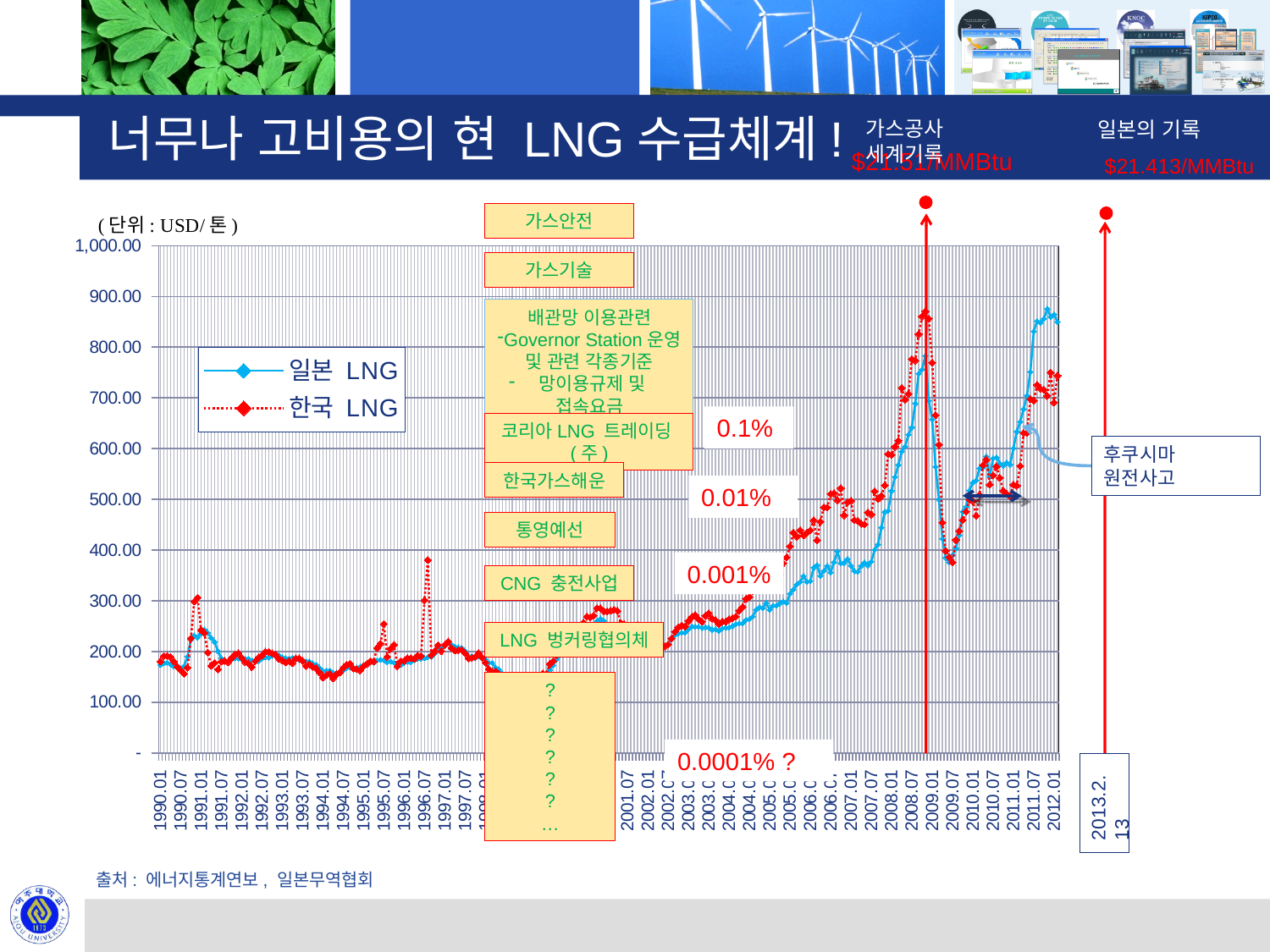

# 너무나 고비용의 현 LNG수급체계!
가스공사 세계기록
일본의 기록
$21.51/MMBtu
$21.413/MMBtu

### Chart

| Category | 일본 LNG | 한국 LNG |
|---|---|---|
| 1990.01 | 173.55 | 180.2522135766038 |
| 1990.02 | 177.39000000000001 | 190.8914613398689 |
| 1990.03 | 178.23 | 191.25392952797944 |
| 1990.04 | 174.76 | 189.06278107573368 |
| 1990.05 | 170.76999999999998 | 180.28978963814788 |
| 1990.06 | 170.42000000000004 | 170.11649176855602 |
| 1990.07 | 166.48000000000027 | 162.71135984758274 |
| 1990.08 | 171.39000000000001 | 156.42227369857602 |
| 1990.09 | 190.12 | 168.3072187273492 |
| 1990.1 | 223.73 | 225.90834505391555 |
| 1990.11 | 231.64 | 298.604501521509 |
| 1990.12 | 227.53 | 306.0227501285002 |
| 1991.01 | 234.88000000000062 | 242.20113180853627 |
| 1991.02 | 243.31 | 236.65241942848144 |
| 1991.03 | 237.02 | 197.83613995288493 |
| 1991.04 | 226.95000000000007 | 171.79039494331116 |
| 1991.05 | 218.81 | 177.58360712280052 |
| 1991.06 | 200.81 | 164.74557707764671 |
| 1991.07 | 187.16 | 180.1552720761072 |
| 1991.08 | 179.99 | 181.6052900128003 |
| 1991.09 | 181.52 | 178.6898328979704 |
| 1991.1 | 184.37 | 187.02075350506098 |
| 1991.11 | 186.41 | 193.54152918093197 |
| 1991.12 | 186.10999999999999 | 196.8379023920716 |
| 1992.01 | 185.94 | 187.8213506517284 |
| 1992.02 | 186.09 | 179.15131748750676 |
| 1992.03 | 185.76999999999998 | 176.58052373375114 |
| 1992.04 | 182.68 | 169.32693577497028 |
| 1992.05 | 179.87 | 180.99539433753523 |
| 1992.06 | 180.76 | 188.22950514449352 |
| 1992.07 | 186.46 | 191.96404876063764 |
| 1992.08 | 188.76999999999998 | 199.60865912579212 |
| 1992.09 | 188.17 | 199.2931605503561 |
| 1992.1 | 191.6 | 196.400348696287 |
| 1992.11 | 194.1 | 193.84454352993995 |
| 1992.12 | 192.23999999999998 | 185.51316717611016 |
| 1993.01 | 188.54 | 182.50563432769604 |
| 1993.02 | 187.25 | 178.5524691173937 |
| 1993.03 | 185.82000000000062 | 181.22690288739724 |
| 1993.04 | 187.75 | 176.95622643277162 |
| 1993.05 | 185.17 | 186.67661733378182 |
| 1993.06 | 182.86 | 186.71483028031588 |
| 1993.07 | 183.29 | 181.60939155414204 |
| 1993.08 | 180.64 | 171.5949741524809 |
| 1993.09 | 180.29 | 174.93364476058966 |
| 1993.1 | 176.38000000000062 | 169.66139725923207 |
| 1993.11 | 174.18 | 167.13100558535493 |
| 1993.12 | 167.99 | 158.82768524141986 |
| 1994.01 | 161.63 | 148.65783541287874 |
| 1994.02 | 162.3 | 153.40107525845085 |
| 1994.03 | 162.59 | 156.25167021196995 |
| 1994.04 | 158.38000000000062 | 147.02067963222754 |
| 1994.05 | 158.1 | 155.11195712067325 |
| 1994.06 | 159.96 | 158.53035386317913 |
| 1994.07 | 162.4 | 167.8227004597768 |
| 1994.08 | 167.66 | 173.57701607890004 |
| 1994.09 | 169.03 | 176.04024351040746 |
| 1994.1 | 168.26 | 166.44741227972713 |
| 1994.11 | 168.22 | 165.31923913192117 |
| 1994.12 | 169.99 | 162.32822374248184 |
| 1995.01 | 173.23999999999998 | 171.1176499462773 |
| 1995.02 | 175.73999999999998 | 175.4209422302858 |
| 1995.03 | 178.87 | 180.79206080109066 |
| 1995.04 | 178.1 | 180.56366822429786 |
| 1995.05 | 182.23999999999998 | 206.72906905365699 |
| 1995.06 | 183.75 | 215.33603494720796 |
| 1995.07 | 183.1 | 254.12065072929423 |
| 1995.08 | 178.86 | 189.3554280385846 |
| 1995.09 | 180.43 | 205.26245503128595 |
| 1995.1 | 178.33 | 213.2591507679982 |
| 1995.11 | 176.12 | 170.9371564230047 |
| 1995.12 | 173.8 | 181.01333190110745 |
| 1996.01 | 177.26 | 181.45503550871393 |
| 1996.02 | 179.58 | 186.77554159197672 |
| 1996.03 | 179.2 | 186.9203151131463 |
| 1996.04 | 183.3 | 185.31591694097187 |
| 1996.05 | 185.69 | 191.9727330508569 |
| 1996.06 | 186.02 | 190.63419018382058 |
| 1996.07 | 186.75 | 301.09810024957915 |
| 1996.08 | 189.22 | 380.26652217943405 |
| 1996.09 | 189.78 | 192.51826555781423 |
| 1996.1 | 196.07 | 200.25492943277825 |
| 1996.11 | 207.04 | 212.47190618591122 |
| 1996.12 | 207.86 | 200.57930467440482 |
| 1997.01 | 210.60999999999999 | 213.06682804369382 |
| 1997.02 | 218.59 | 219.62157796408778 |
| 1997.03 | 213.59 | 206.84628706966254 |
| 1997.04 | 209.5 | 202.25637526521595 |
| 1997.05 | 208.07 | 202.45101462047577 |
| 1997.06 | 207.09 | 202.98641303944677 |
| 1997.07 | 201.01 | 196.3984536082507 |
| 1997.08 | 191.49 | 186.6543311785826 |
| 1997.09 | 190.98000000000027 | 187.74712199648118 |
| 1997.1 | 187.55 | 189.50189371070059 |
| 1997.11 | 190.14 | 196.6913562729127 |
| 1997.12 | 189.42000000000004 | 188.00978056387072 |
| 1998.01 | 184.52 | 178.07747773899587 |
| 1998.02 | 177.4 | 165.4901598847988 |
| 1998.03 | 177.91 | 159.84830563211517 |
| 1998.04 | 168.26999999999998 | 160.835237564804 |
| 1998.05 | 164.70999999999998 | 155.2181124076903 |
| 1998.06 | 156.70999999999998 | 151.60373313790518 |
| 1998.07 | 146.4 | 140.6501499429559 |
| 1998.08 | 144.0 | 143.48453437249128 |
| 1998.09 | 141.62 | 135.71735679466352 |
| 1998.1 | 142.3 | 142.7875776028347 |
| 1998.11 | 143.53 | 143.69309363150694 |
| 1998.12 | 140.39000000000001 | 138.77310411572958 |
| 1999.01 | 143.08 | 132.9642972956126 |
| 1999.02 | 143.42 | 135.5894059062148 |
| 1999.03 | 143.23999999999998 | 128.9307379349648 |
| 1999.04 | 142.6 | 134.92711504202543 |
| 1999.05 | 148.7 | 147.98992684381403 |
| 1999.06 | 150.92 | 156.58915911663186 |
| 1999.07 | 153.98 | 154.98228877275042 |
| 1999.08 | 163.56 | 174.96026271536488 |
| 1999.09 | 172.65 | 181.0422955086943 |
| 1999.1 | 184.23999999999998 | 193.06922150788682 |
| 1999.11 | 192.56 | 197.31353328663278 |
| 1999.12 | 203.12 | 207.93756993510812 |
| 2000.01 | 214.46 | 215.37465500435448 |
| 2000.02 | 221.73 | 227.72275297946732 |
| 2000.03 | 229.95000000000007 | 241.90482879235552 |
| 2000.04 | 239.4 | 247.0586454530529 |
| 2000.05 | 234.0 | 246.19477772991502 |
| 2000.06 | 244.70999999999998 | 256.8689086529023 |
| 2000.07 | 250.98000000000027 | 269.0614482836383 |
| 2000.08 | 249.89000000000001 | 267.3394144076282 |
| 2000.09 | 252.8 | 270.8691640375846 |
| 2000.1 | 260.5899999999997 | 285.53497063438715 |
| 2000.11 | 264.65 | 285.0177132439266 |
| 2000.12 | 260.57 | 279.4751058686332 |
| 2001.01 | 251.99 | 279.0524842209753 |
| 2001.02 | 247.88000000000062 | 280.19027871679566 |
| 2001.03 | 251.46 | 282.18967204212674 |
| 2001.04 | 244.15 | 279.8662705060707 |
| 2001.05 | 240.56 | 255.95273747919347 |
| 2001.06 | 242.10999999999999 | 254.13151029390775 |
| 2001.07 | 240.42000000000004 | 246.36418757620245 |
| 2001.08 | 234.49 | 245.47300167818085 |
| 2001.09 | 234.48000000000027 | 247.9683781872034 |
| 2001.1 | 236.81 | 252.62693898318707 |
| 2001.11 | 226.2 | 243.20359225116252 |
| 2001.12 | 220.2 | 227.91873124427556 |
| 2002.01 | 216.45000000000007 | 223.75260471402174 |
| 2002.02 | 212.81 | 221.85961422708522 |
| 2002.03 | 206.16 | 213.33943122244636 |
| 2002.04 | 206.04 | 207.2122180228146 |
| 2002.05 | 208.69 | 209.5483736582166 |
| 2002.06 | 211.12 | 209.99583284985738 |
| 2002.07 | 215.59 | 213.7786633727079 |
| 2002.08 | 225.94 | 225.62477226304134 |
| 2002.09 | 231.95000000000007 | 238.73430251146755 |
| 2002.1 | 235.92000000000004 | 247.83161753849745 |
| 2002.11 | 236.95000000000007 | 251.15481594518357 |
| 2002.12 | 237.19 | 249.37975400424438 |
| 2003.01 | 244.26 | 259.87424027343474 |
| 2003.02 | 249.58 | 268.08780900815395 |
| 2003.03 | 248.62 | 271.8390374430239 |
| 2003.04 | 248.62 | 263.8322819238634 |
| 2003.05 | 246.58 | 258.59960241696285 |
| 2003.06 | 247.95000000000007 | 270.0124442268423 |
| 2003.07 | 247.2 | 275.50271298800163 |
| 2003.08 | 242.99 | 264.87110031777894 |
| 2003.09 | 244.26 | 261.76399832747865 |
| 2003.1 | 240.19 | 254.38660899464404 |
| 2003.11 | 245.20999999999998 | 259.0531194728612 |
| 2003.12 | 246.82000000000062 | 258.64105489657135 |
| 2004.01 | 246.96 | 263.2150465546987 |
| 2004.02 | 249.95000000000007 | 265.62234674530265 |
| 2004.03 | 253.85000000000062 | 268.7165496364636 |
| 2004.04 | 255.57 | 280.35501878406717 |
| 2004.05 | 255.47 | 288.0672222001189 |
| 2004.06 | 262.3999999999997 | 303.5906770348321 |
| 2004.07 | 263.81 | 307.49871503777376 |
| 2004.08 | 268.7 | 318.8165716431906 |
| 2004.09 | 282.58 | 333.6129497221597 |
| 2004.1 | 287.3999999999997 | 336.3584389637797 |
| 2004.11 | 285.5899999999997 | 347.879807010612 |
| 2004.12 | 295.44 | 329.587244663622 |
| 2005.01 | 281.94 | 329.4679499105397 |
| 2005.02 | 290.3 | 339.6523997462702 |
| 2005.03 | 290.82 | 327.4460306975737 |
| 2005.04 | 294.8999999999997 | 350.71452450062895 |
| 2005.05 | 298.5299999999997 | 373.67782097795447 |
| 2005.06 | 295.61 | 385.4526710381292 |
| 2005.07 | 313.72999999999894 | 407.35899962116576 |
| 2005.08 | 322.41 | 434.4965175361562 |
| 2005.09 | 332.11 | 426.37305421352943 |
| 2005.1 | 337.11 | 439.25185284820714 |
| 2005.11 | 348.66 | 428.63107058307526 |
| 2005.12 | 337.39 | 434.51772516408334 |
| 2006.01 | 338.66 | 438.8541834416837 |
| 2006.02 | 365.02 | 458.46249078349405 |
| 2006.03 | 370.27 | 419.219834045369 |
| 2006.04 | 348.56 | 456.34607804331773 |
| 2006.05 | 358.8 | 484.5083281963784 |
| 2006.06 | 368.53 | 483.9054726011822 |
| 2006.07 | 355.89 | 510.307001246592 |
| 2006.08 | 376.09 | 511.9242936110886 |
| 2006.09 | 396.919999999999 | 498.22819977109924 |
| 2006.1 | 374.51 | 521.8683614411956 |
| 2006.11 | 374.78999999999894 | 468.4512462490886 |
| 2006.12 | 382.4299999999989 | 494.82782245692914 |
| 2007.01 | 369.39 | 497.0316294073252 |
| 2007.02 | 358.4299999999989 | 458.91961017987006 |
| 2007.03 | 356.88 | 457.9926222801554 |
| 2007.04 | 368.47999999999894 | 451.98923084176226 |
| 2007.05 | 375.4099999999996 | 450.6224038841345 |
| 2007.06 | 369.86 | 474.26308083605215 |
| 2007.07 | 377.22999999999894 | 470.16122890029243 |
| 2007.08 | 400.3 | 515.8435884638453 |
| 2007.09 | 411.05 | 500.434733974324 |
| 2007.1 | 444.61 | 506.78696129791666 |
| 2007.11 | 475.04 | 527.7294287864114 |
| 2007.12 | 477.489999999999 | 589.4583670075193 |
| 2008.01 | 516.849999999998 | 587.9469256831051 |
| 2008.02 | 543.7900000000005 | 603.6591327341881 |
| 2008.03 | 567.98 | 615.5464076356085 |
| 2008.04 | 593.9399999999995 | 719.7742989370241 |
| 2008.05 | 604.54 | 696.6210070349524 |
| 2008.06 | 627.7 | 708.2751049067485 |
| 2008.07 | 642.04 | 776.7277337407 |
| 2008.08 | 688.849999999998 | 773.5819684733176 |
| 2008.09 | 748.05 | 825.4845596736285 |
| 2008.1 | 756.4499999999995 | 860.4415788452275 |
| 2008.11 | 782.9 | 870.5972079571189 |
| 2008.12 | 694.41 | 856.2951807934354 |
| 2009.01 | 657.59 | 769.4605478249572 |
| 2009.02 | 564.3199999999995 | 665.901671919078 |
| 2009.03 | 499.989999999999 | 607.9614645217914 |
| 2009.04 | 422.19 | 454.24691665994203 |
| 2009.05 | 384.9099999999996 | 398.57706046099 |
| 2009.06 | 375.68 | 386.22989259692497 |
| 2009.07 | 390.01 | 375.733489133473 |
| 2009.08 | 403.46 | 420.0063182099537 |
| 2009.09 | 429.69 | 437.72551639247786 |
| 2009.1 | 475.419999999999 | 458.8317501761913 |
| 2009.11 | 485.19 | 475.45496705609673 |
| 2009.12 | 517.7800000000005 | 499.15714084612415 |
| 2010.01 | 533.07 | 496.91457198017815 |
| 2010.02 | 537.7700000000006 | 467.4115373741889 |
| 2010.03 | 561.51 | 509.04268181246954 |
| 2010.04 | 562.11 | 567.3576921613491 |
| 2010.05 | 584.849999999998 | 578.2862443421833 |
| 2010.06 | 544.61 | 528.7823755312357 |
| 2010.07 | 580.7 | 547.4079422816678 |
| 2010.08 | 582.72 | 564.9520029092572 |
| 2010.09 | 571.25 | 542.0850203337301 |
| 2010.1 | 566.66 | 516.8410817251424 |
| 2010.11 | 572.72 | 510.98650253868794 |
| 2010.12 | 568.58 | 506.4417442155635 |
| 2011.01 | 600.76 | 528.7720663921468 |
| 2011.02 | 633.66 | 527.0281958770248 |
| 2011.03 | 653.18 | 565.5607394155644 |
| 2011.04 | 678.13 | 630.7622681509184 |
| 2011.05 | 704.76 | 631.0615756392077 |
| 2011.06 | 751.4399999999995 | 697.7800415396044 |
| 2011.07 | 830.97 | 694.733375860908 |
| 2011.08 | 851.4599999999995 | 725.5242850328218 |
| 2011.09 | 848.66 | 718.4107666664048 |
| 2011.1 | 856.14 | 716.0704868810984 |
| 2011.11 | 875.31 | 703.8830166632907 |
| 2011.12 | 859.8399999999995 | 750.0664704191493 |
| 2012.01 | 864.62 | 690.6338959795713 |
| 2012.02 | 849.89 | 743.8360927043085 |
가스안전

가스기술
배관망 이용관련
Governor Station운영 및 관련 각종기준
망이용규제 및 접속요금
0.1%
코리아LNG 트레이딩(주)
후쿠시마 원전사고
한국가스해운
0.01%
통영예선
0.001%
CNG 충전사업
LNG 벙커링협의체
?
?
?
?
?
?
…
0.0001% ?
2013.2.13
출처: 에너지통계연보, 일본무역협회